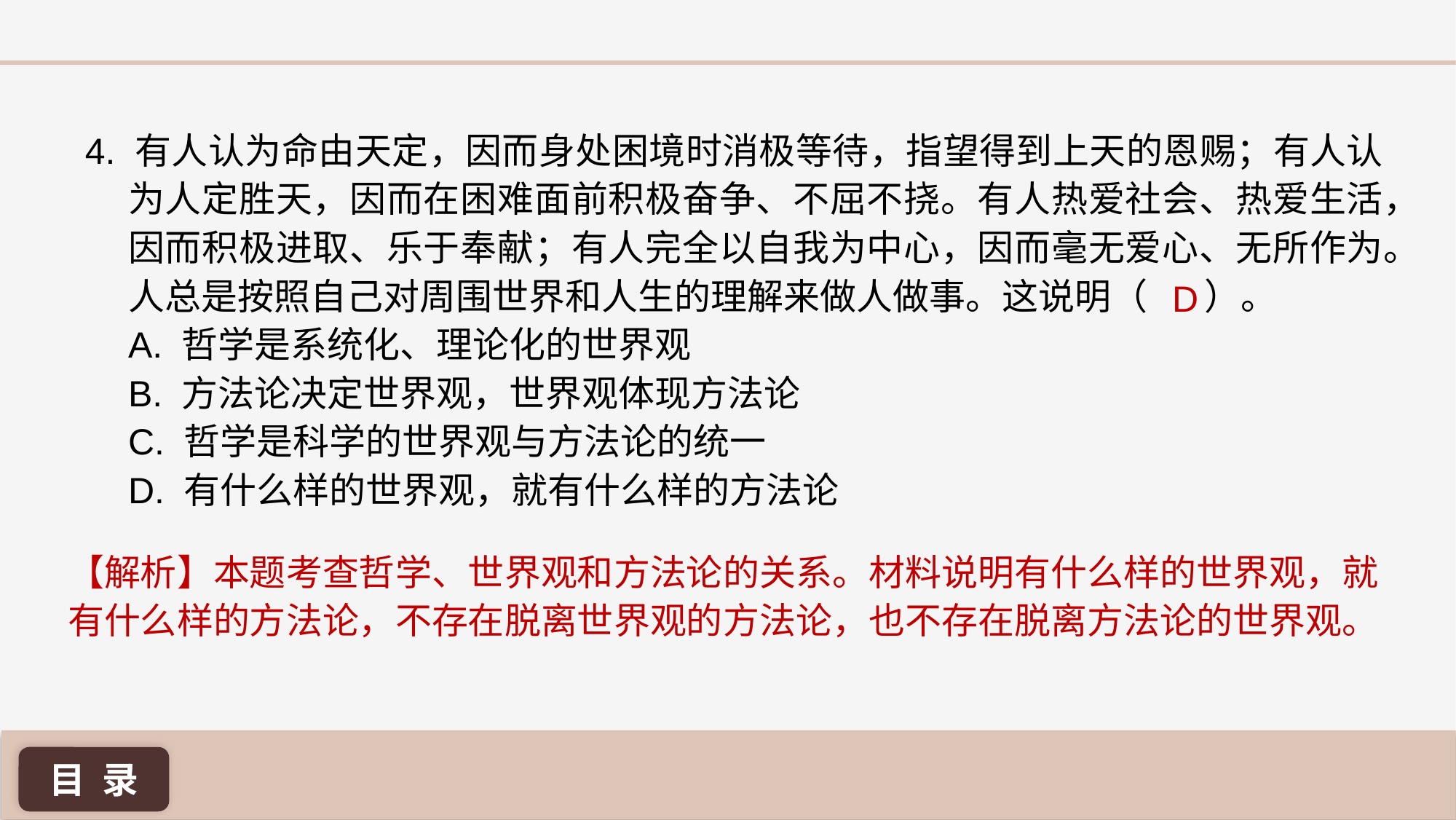

4. 有人认为命由天定，因而身处困境时消极等待，指望得到上天的恩赐；有人认为人定胜天，因而在困难面前积极奋争、不屈不挠。有人热爱社会、热爱生活，因而积极进取、乐于奉献；有人完全以自我为中心，因而毫无爱心、无所作为。人总是按照自己对周围世界和人生的理解来做人做事。这说明（       ）。
A. 哲学是系统化、理论化的世界观
B. 方法论决定世界观，世界观体现方法论
C. 哲学是科学的世界观与方法论的统一
D. 有什么样的世界观，就有什么样的方法论
D
【解析】本题考查哲学、世界观和方法论的关系。材料说明有什么样的世界观，就有什么样的方法论，不存在脱离世界观的方法论，也不存在脱离方法论的世界观。